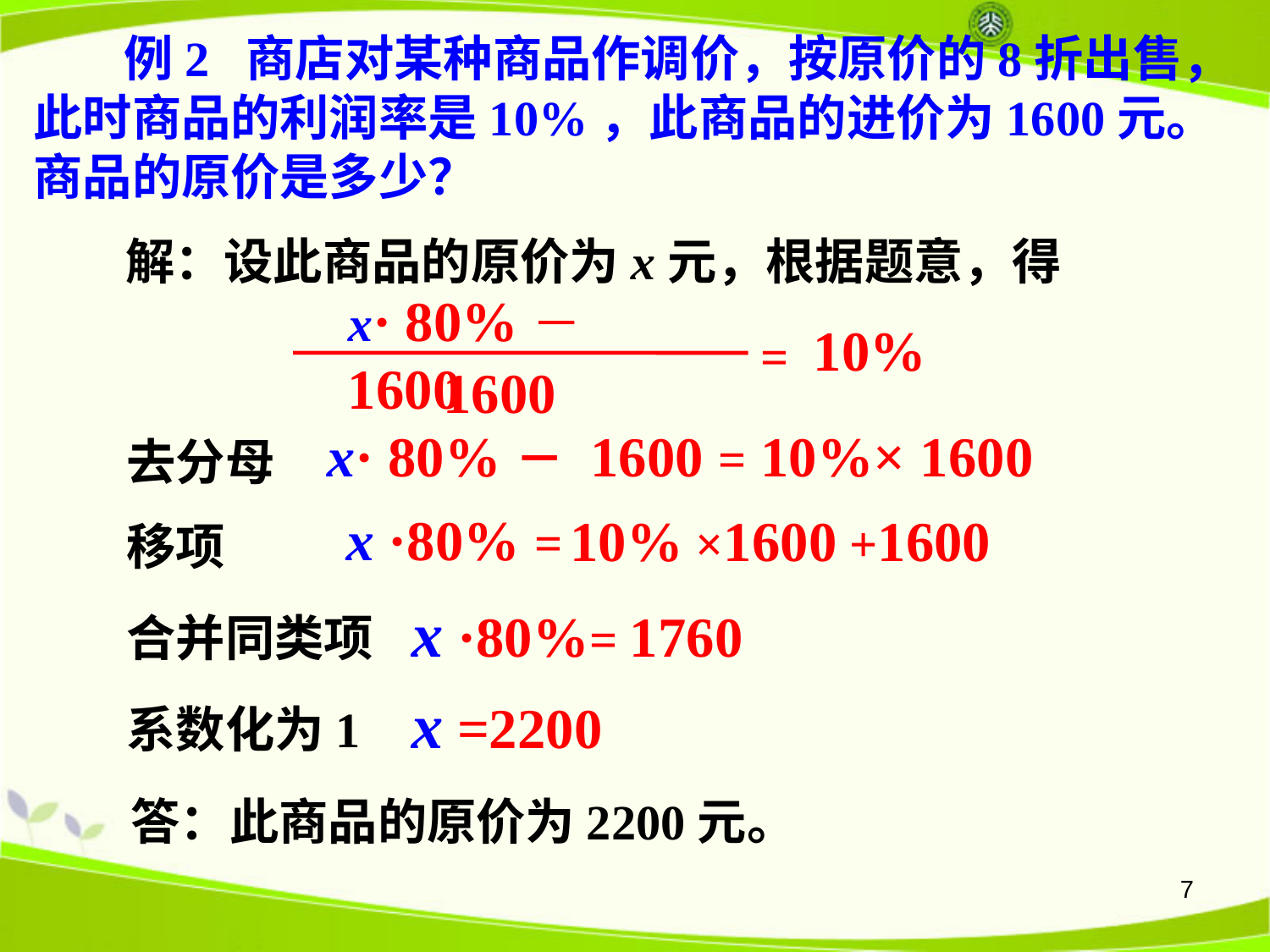

例2  商店对某种商品作调价，按原价的8折出售，此时商品的利润率是10%，此商品的进价为1600元。商品的原价是多少？
解：设此商品的原价为x元，根据题意，得
x· 80%－ 1600
10%
=
1600

x· 80%－ 1600 =
10%× 1600
去分母
x ·80% =
10% ×1600 +1600
移项
x ·80%= 1760
合并同类项
x =2200
系数化为1
答：此商品的原价为2200元。
7